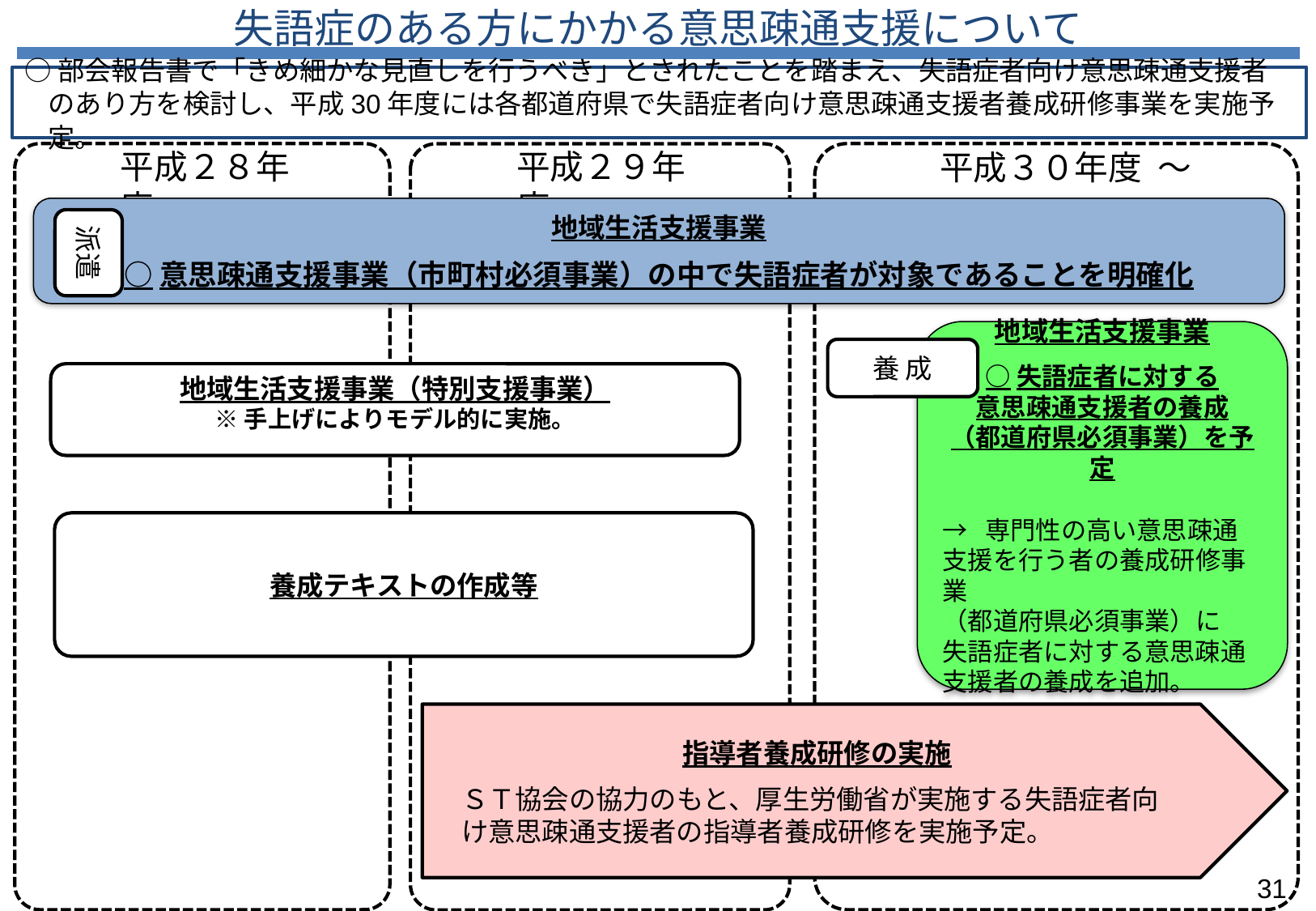

失語症のある方にかかる意思疎通支援について
○部会報告書で「きめ細かな見直しを行うべき」とされたことを踏まえ、失語症者向け意思疎通支援者のあり方を検討し、平成30年度には各都道府県で失語症者向け意思疎通支援者養成研修事業を実施予定。
平成２８年度
平成２９年度
平成３０年度  ～

地域生活支援事業

○意思疎通支援事業（市町村必須事業）の中で失語症者が対象であることを明確化
派遣

地域生活支援事業

○失語症者に対する
意思疎通支援者の養成
（都道府県必須事業）を予定

→  専門性の高い意思疎通支援を行う者の養成研修事業
（都道府県必須事業）に
失語症者に対する意思疎通支援者の養成を追加。

養 成
地域生活支援事業（特別支援事業）
※手上げによりモデル的に実施。

養成テキストの作成等

指導者養成研修の実施

ＳＴ協会の協力のもと、厚生労働省が実施する失語症者向け意思疎通支援者の指導者養成研修を実施予定。
31